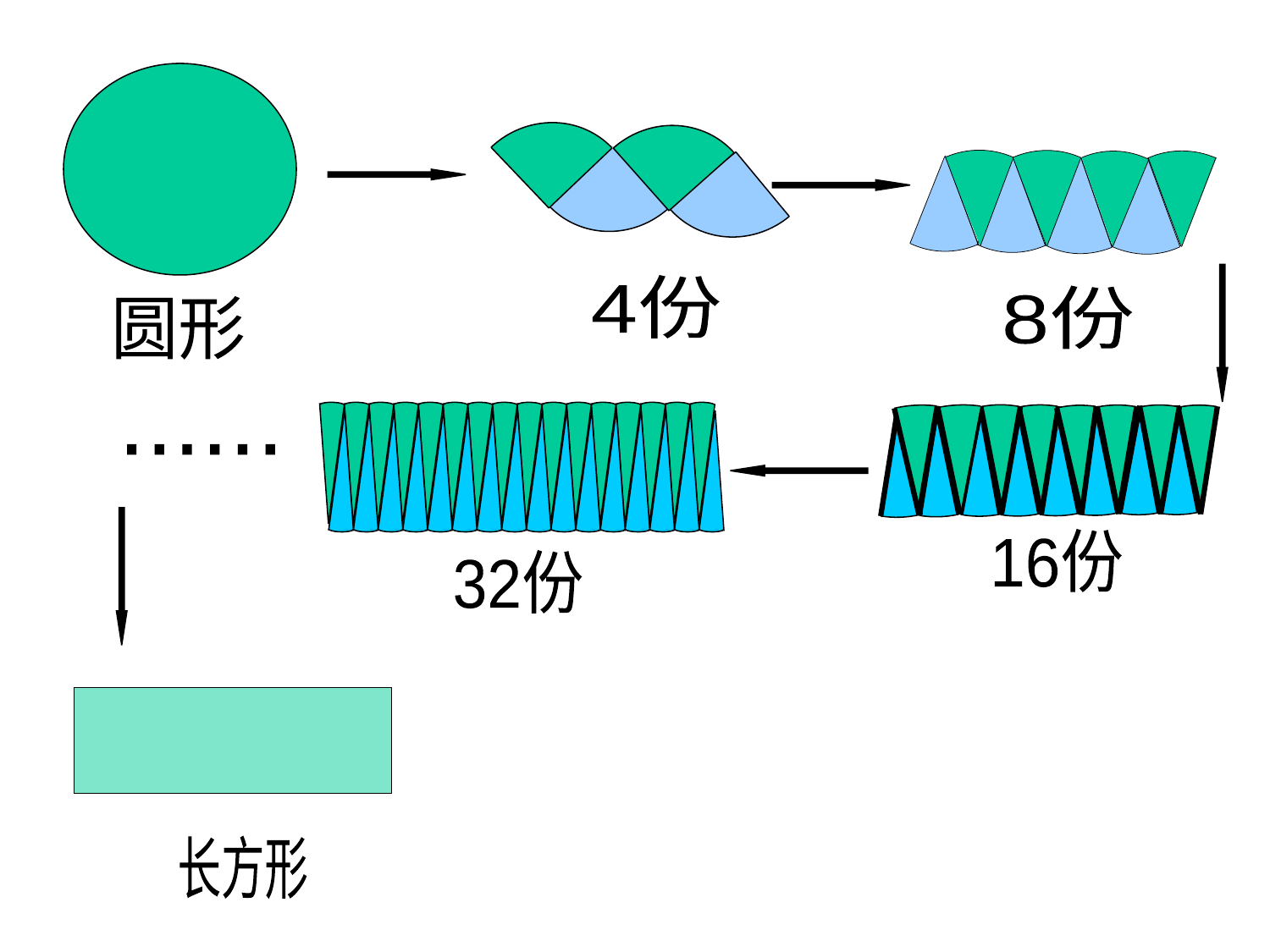

圆形

4份

8份

32份

16份
......

长方形